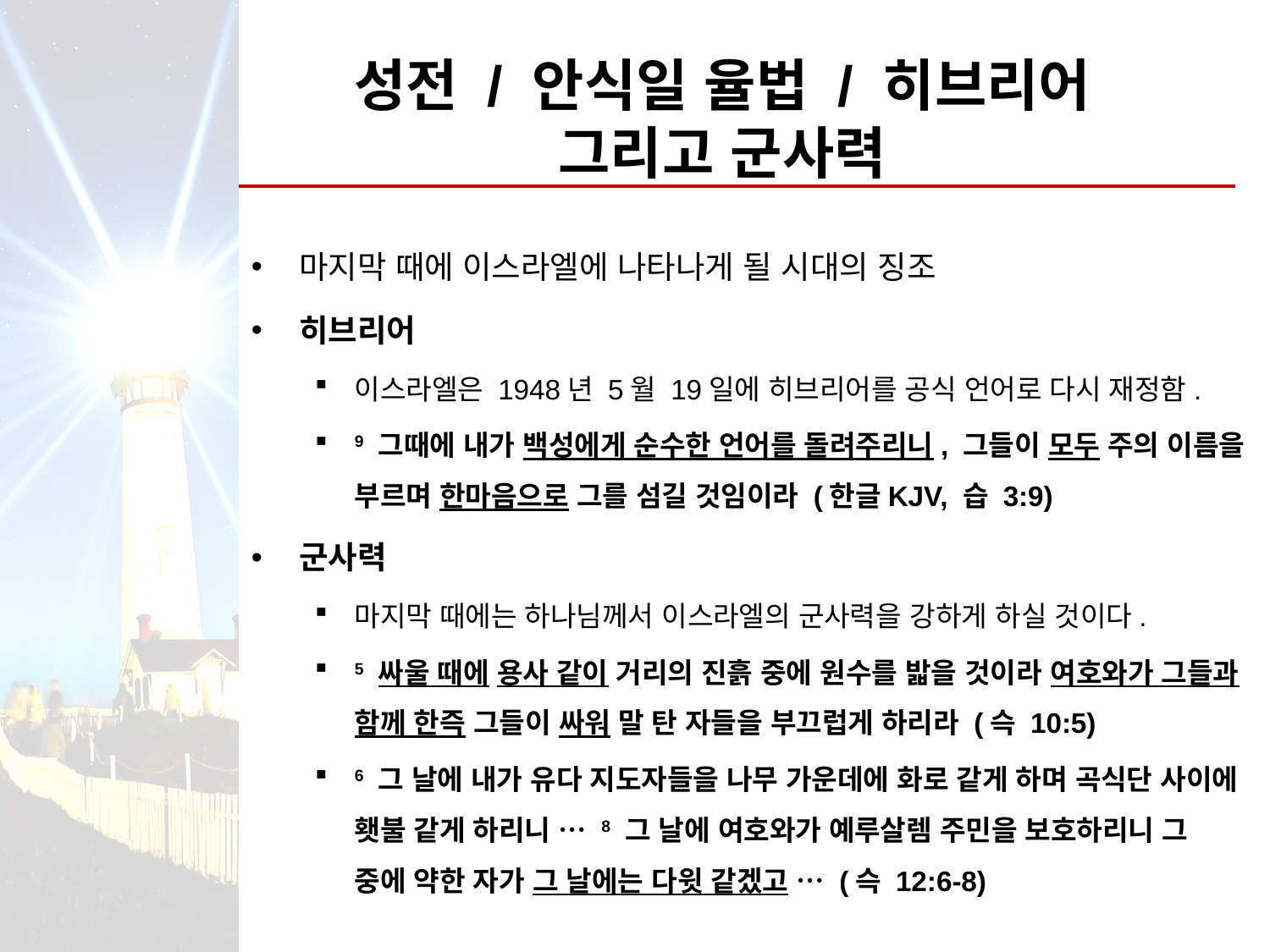

# 성전 / 안식일 율법 / 히브리어 그리고 군사력
마지막 때에 이스라엘에 나타나게 될 시대의 징조
히브리어
이스라엘은 1948년 5월 19일에 히브리어를 공식 언어로 다시 재정함.
9 그때에 내가 백성에게 순수한 언어를 돌려주리니, 그들이 모두 주의 이름을 부르며 한마음으로 그를 섬길 것임이라 (한글KJV, 습 3:9)
군사력
마지막 때에는 하나님께서 이스라엘의 군사력을 강하게 하실 것이다.
5 싸울 때에 용사 같이 거리의 진흙 중에 원수를 밟을 것이라 여호와가 그들과 함께 한즉 그들이 싸워 말 탄 자들을 부끄럽게 하리라 (슥 10:5)
6 그 날에 내가 유다 지도자들을 나무 가운데에 화로 같게 하며 곡식단 사이에 횃불 같게 하리니 … 8 그 날에 여호와가 예루살렘 주민을 보호하리니 그 중에 약한 자가 그 날에는 다윗 같겠고 … (슥 12:6-8)